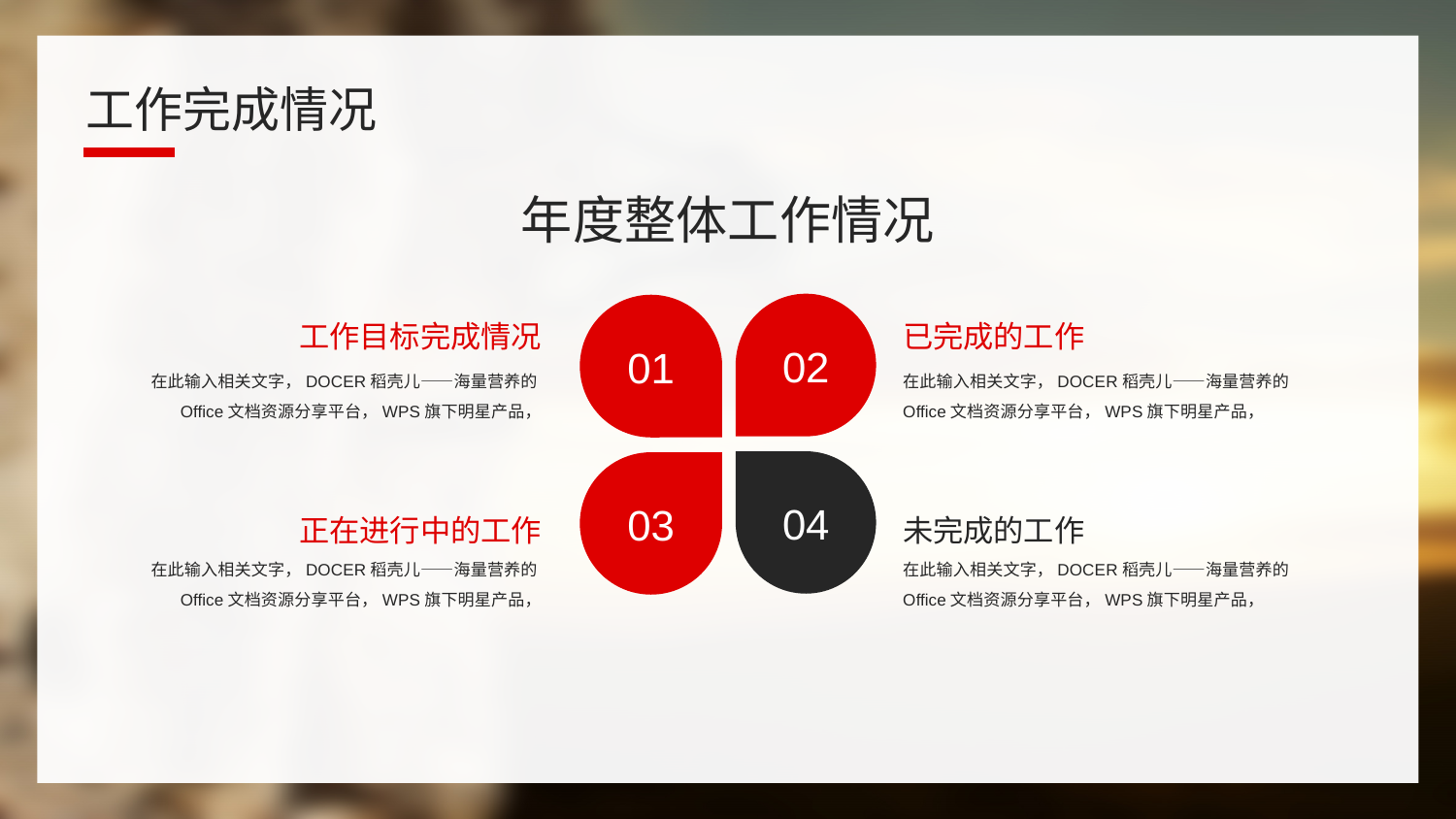

工作完成情况
年度整体工作情况

02
01

04
03
工作目标完成情况
已完成的工作

在此输入相关文字，DOCER稻壳儿——海量营养的Office文档资源分享平台，WPS旗下明星产品，
在此输入相关文字，DOCER稻壳儿——海量营养的Office文档资源分享平台，WPS旗下明星产品，
正在进行中的工作

未完成的工作

在此输入相关文字，DOCER稻壳儿——海量营养的Office文档资源分享平台，WPS旗下明星产品，
在此输入相关文字，DOCER稻壳儿——海量营养的Office文档资源分享平台，WPS旗下明星产品，